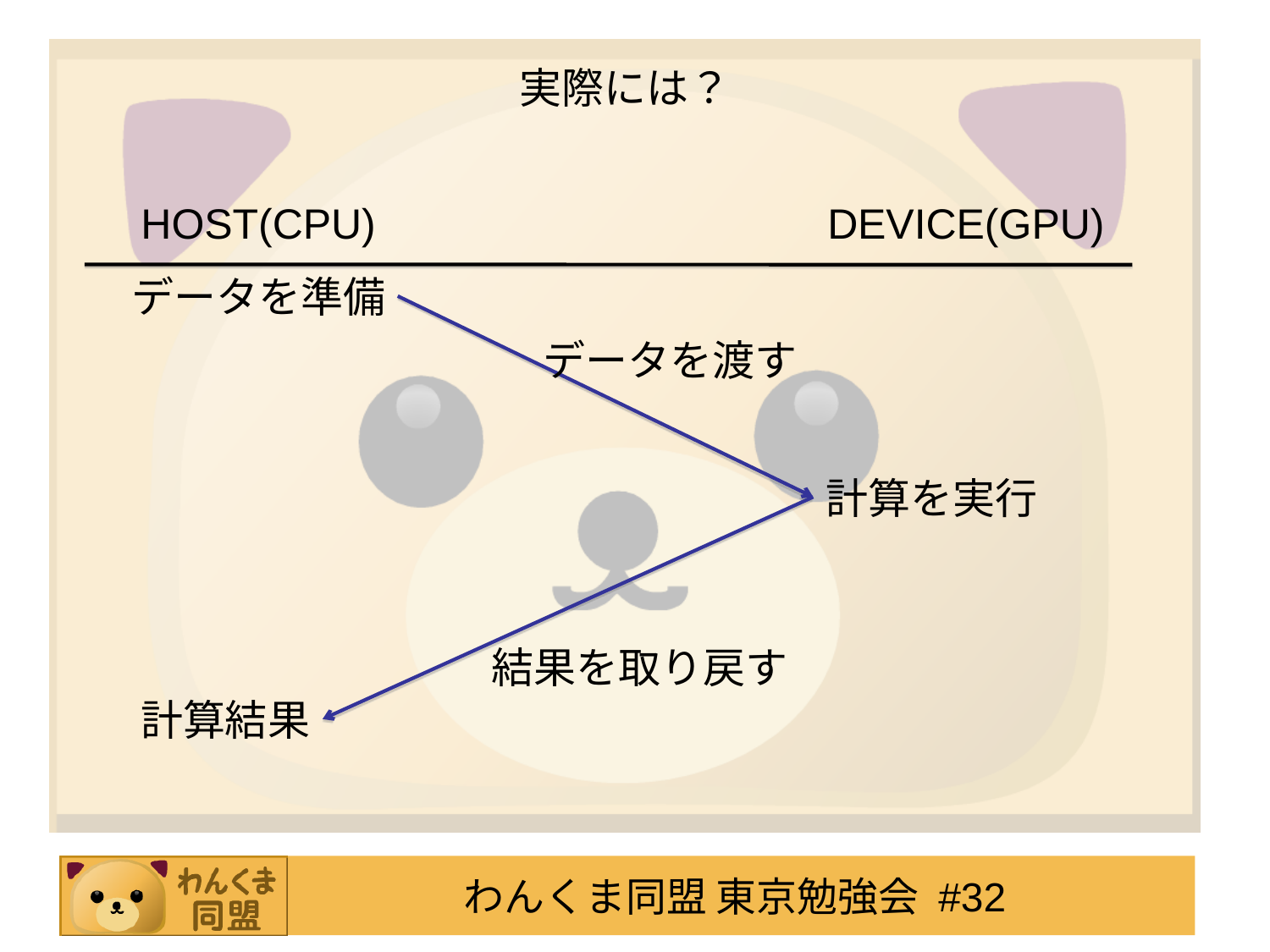

# 実際には？
HOST(CPU)
DEVICE(GPU)
データを準備
データを渡す
計算を実行
結果を取り戻す
計算結果